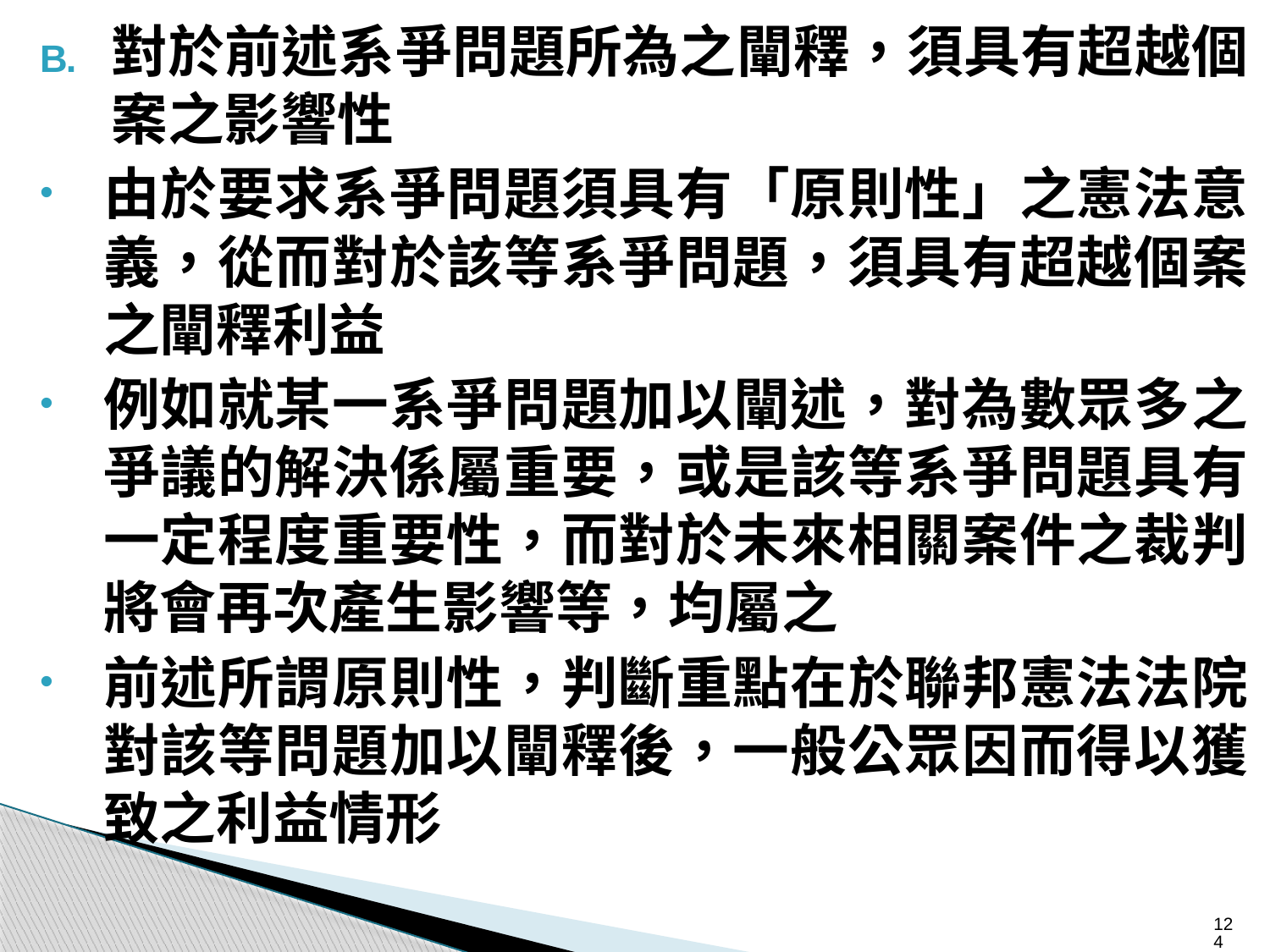

對於前述系爭問題所為之闡釋，須具有超越個案之影響性
由於要求系爭問題須具有「原則性」之憲法意義，從而對於該等系爭問題，須具有超越個案之闡釋利益
例如就某一系爭問題加以闡述，對為數眾多之爭議的解決係屬重要，或是該等系爭問題具有一定程度重要性，而對於未來相關案件之裁判將會再次產生影響等，均屬之
前述所謂原則性，判斷重點在於聯邦憲法法院對該等問題加以闡釋後，一般公眾因而得以獲致之利益情形
124